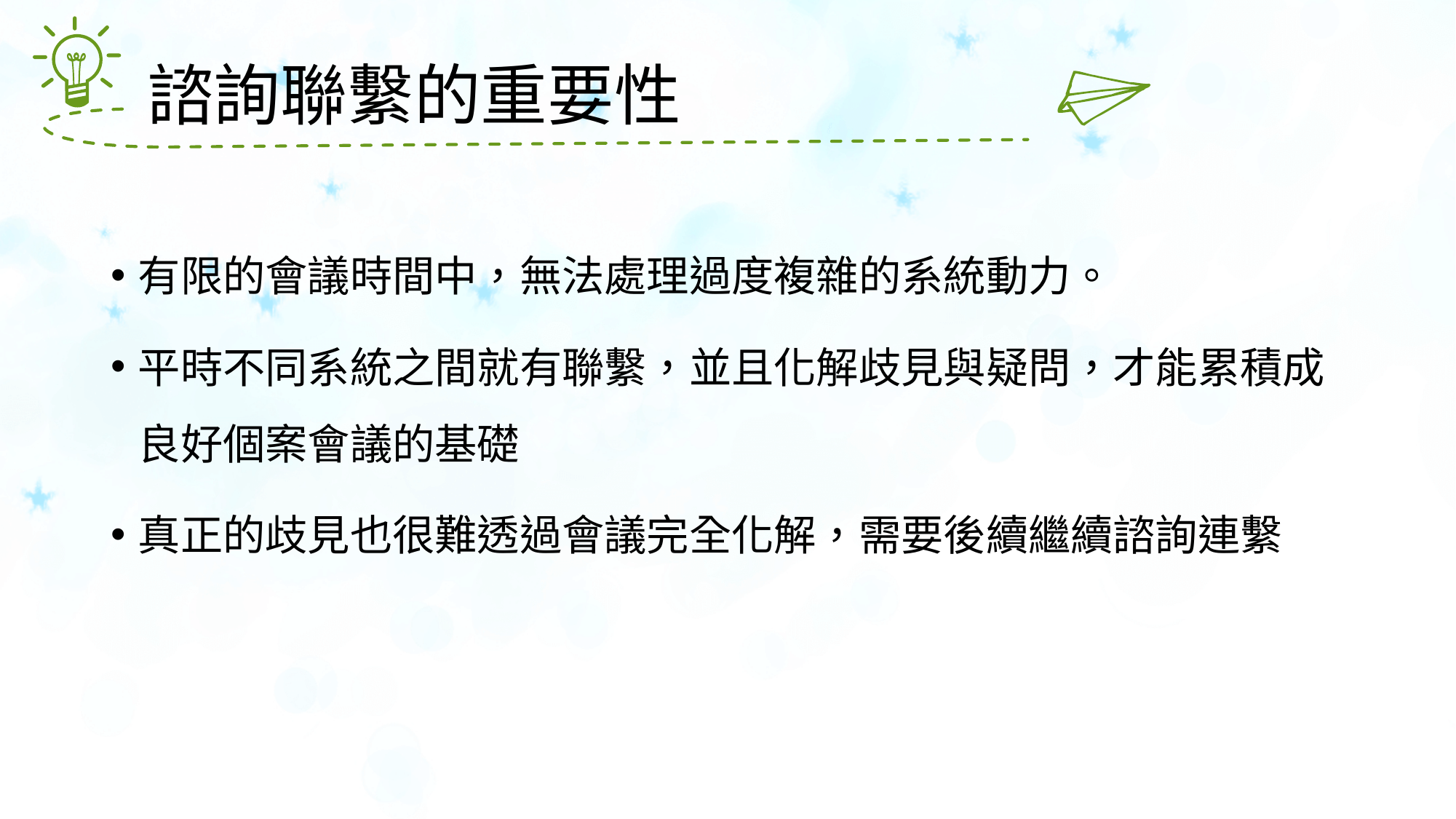

# 諮詢聯繫的重要性
有限的會議時間中，無法處理過度複雜的系統動力。
平時不同系統之間就有聯繫，並且化解歧見與疑問，才能累積成良好個案會議的基礎
真正的歧見也很難透過會議完全化解，需要後續繼續諮詢連繫